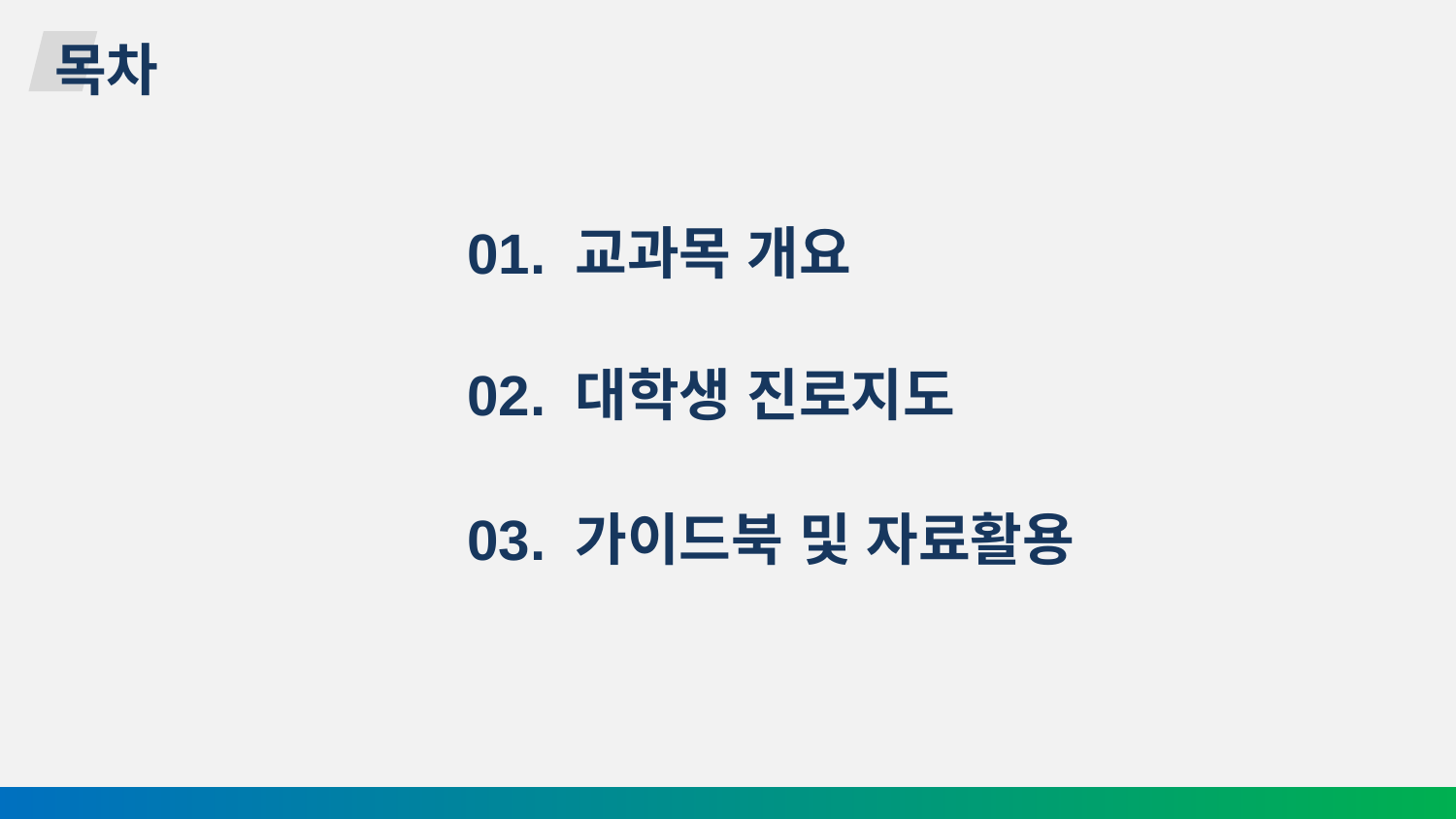

목차

01. 교과목 개요

02. 대학생 진로지도
03. 가이드북 및 자료활용